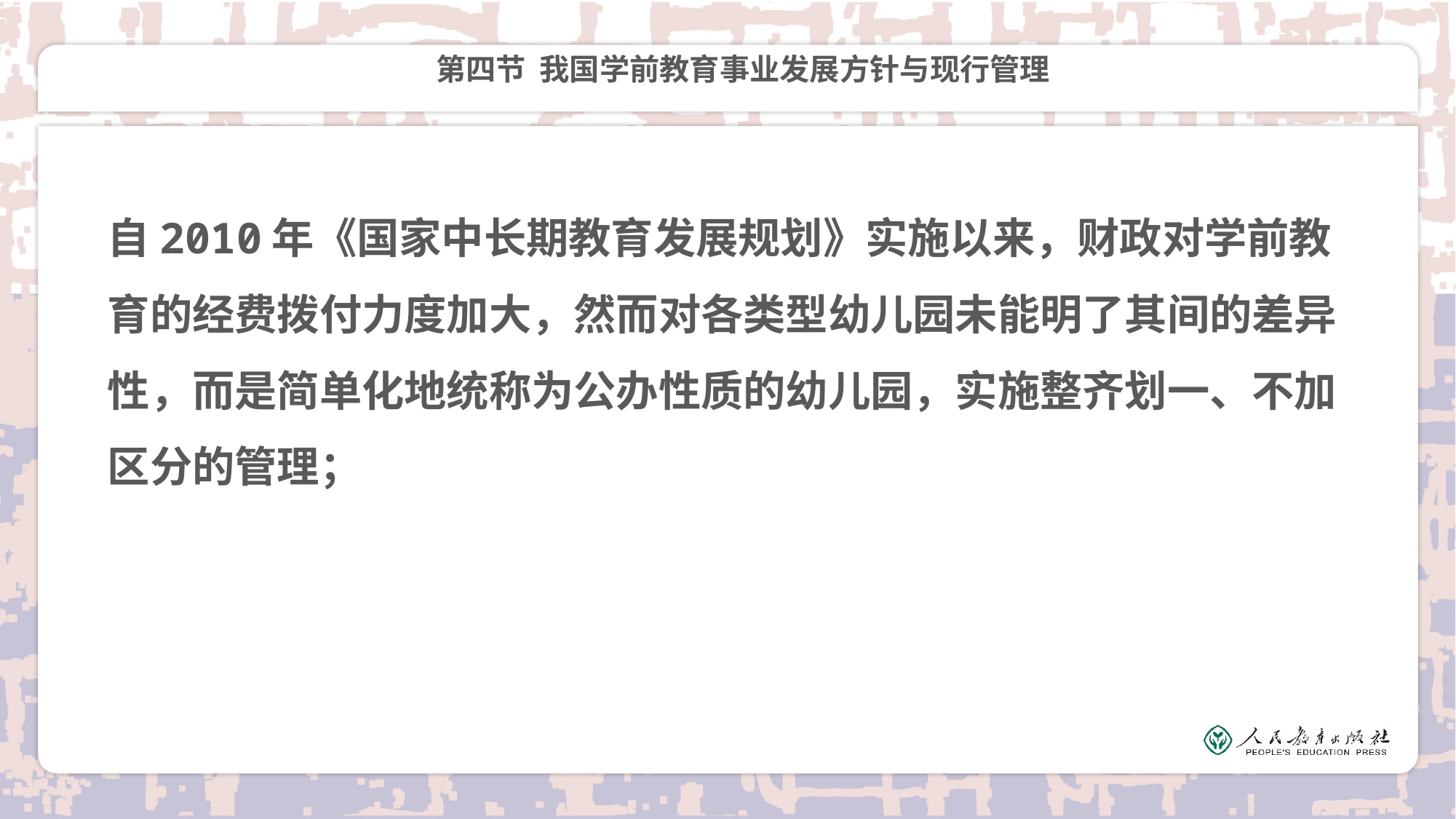

# 第四节  我国学前教育事业发展方针与现行管理
自2010年《国家中长期教育发展规划》实施以来，财政对学前教育的经费拨付力度加大，然而对各类型幼儿园未能明了其间的差异性，而是简单化地统称为公办性质的幼儿园，实施整齐划一、不加区分的管理；